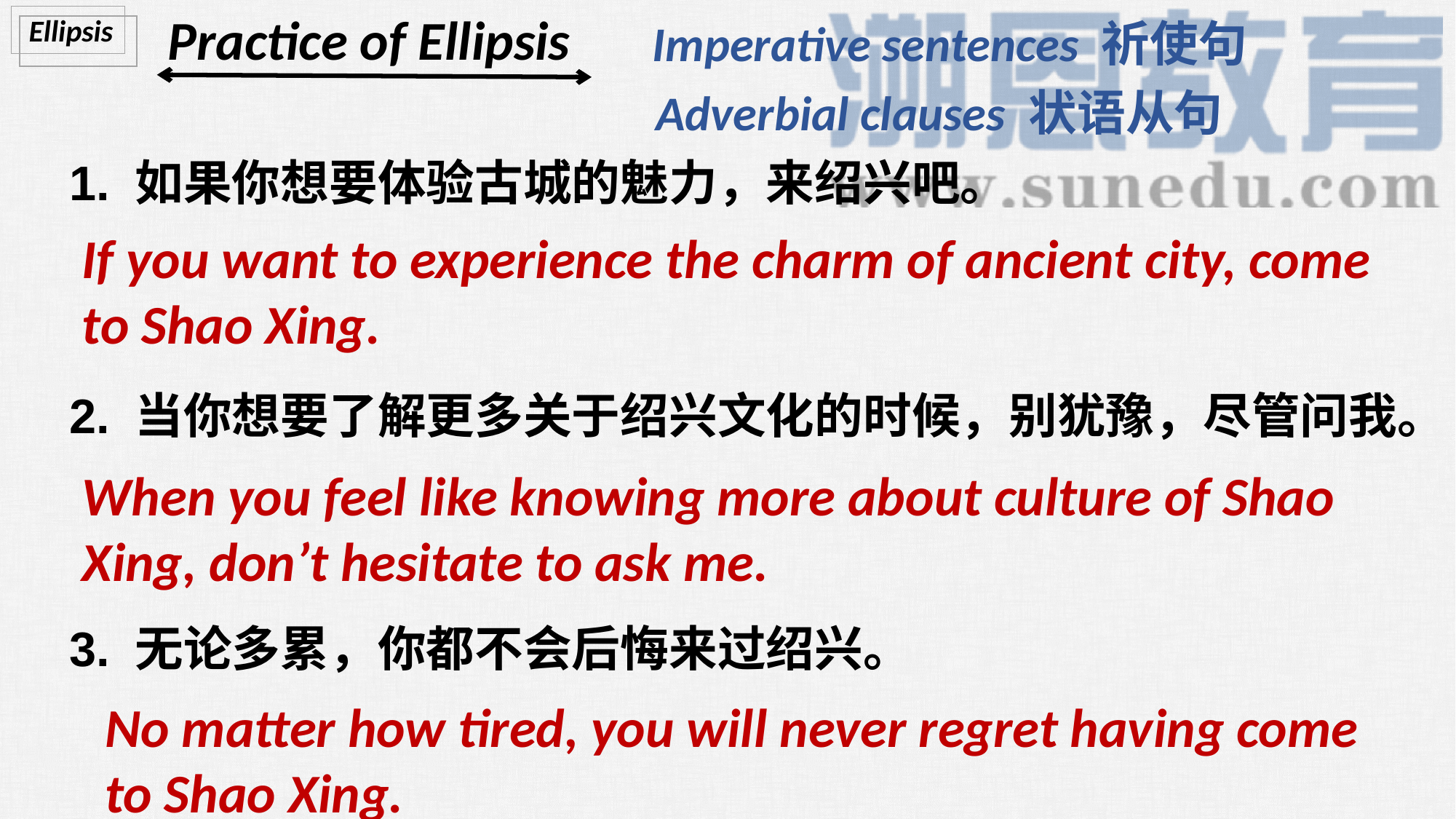

Practice of Ellipsis
 Ellipsis
 Imperative sentences 祈使句

 Adverbial clauses 状语从句
1. 如果你想要体验古城的魅力，来绍兴吧。

2. 当你想要了解更多关于绍兴文化的时候，别犹豫，尽管问我。

3. 无论多累，你都不会后悔来过绍兴。

If you want to experience the charm of ancient city, come to Shao Xing.

When you feel like knowing more about culture of Shao Xing, don’t hesitate to ask me.
No matter how tired, you will never regret having come to Shao Xing.